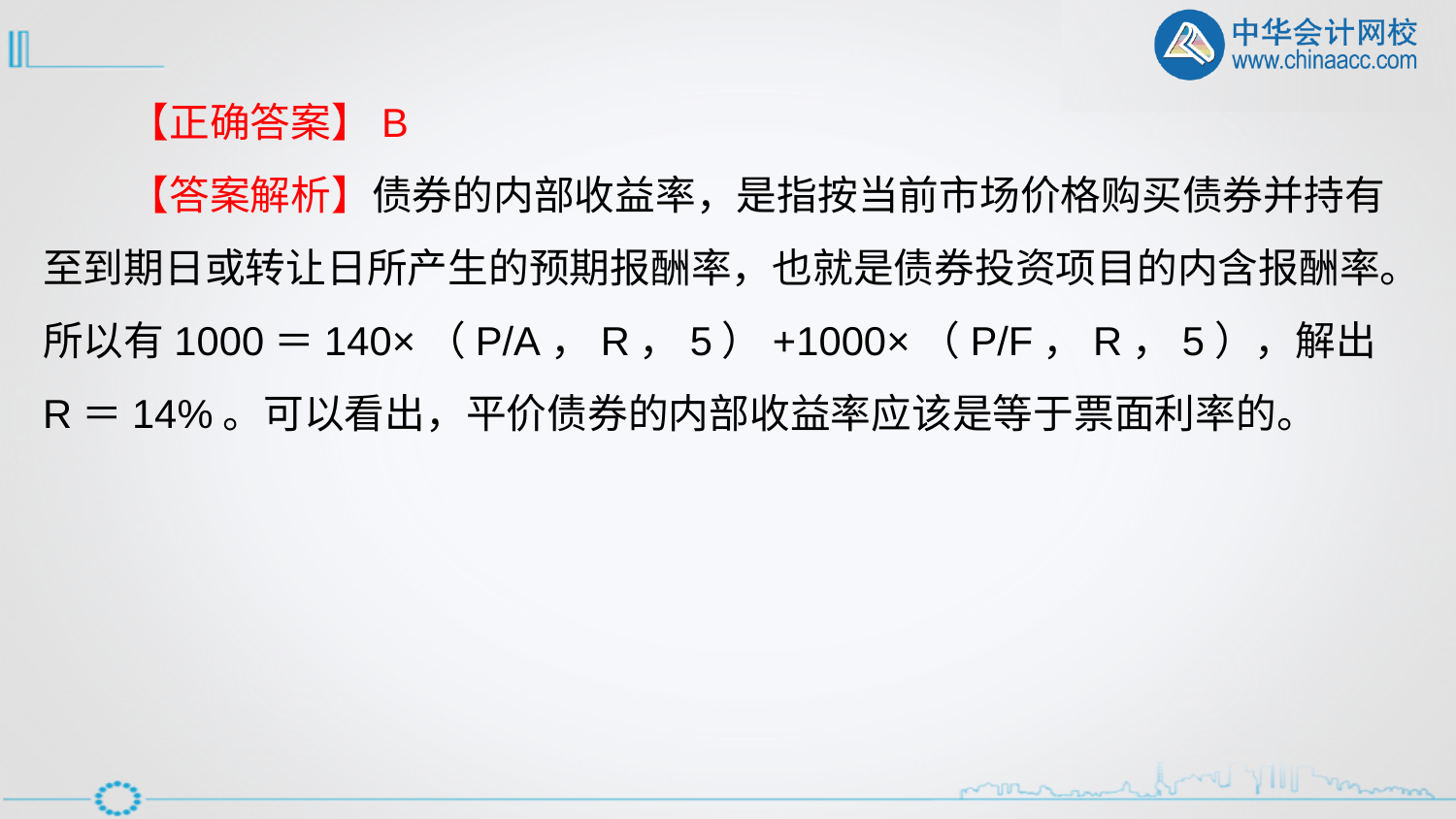

【正确答案】B
【答案解析】债券的内部收益率，是指按当前市场价格购买债券并持有至到期日或转让日所产生的预期报酬率，也就是债券投资项目的内含报酬率。所以有1000＝140×（P/A，R，5）+1000×（P/F，R，5），解出R＝14%。可以看出，平价债券的内部收益率应该是等于票面利率的。